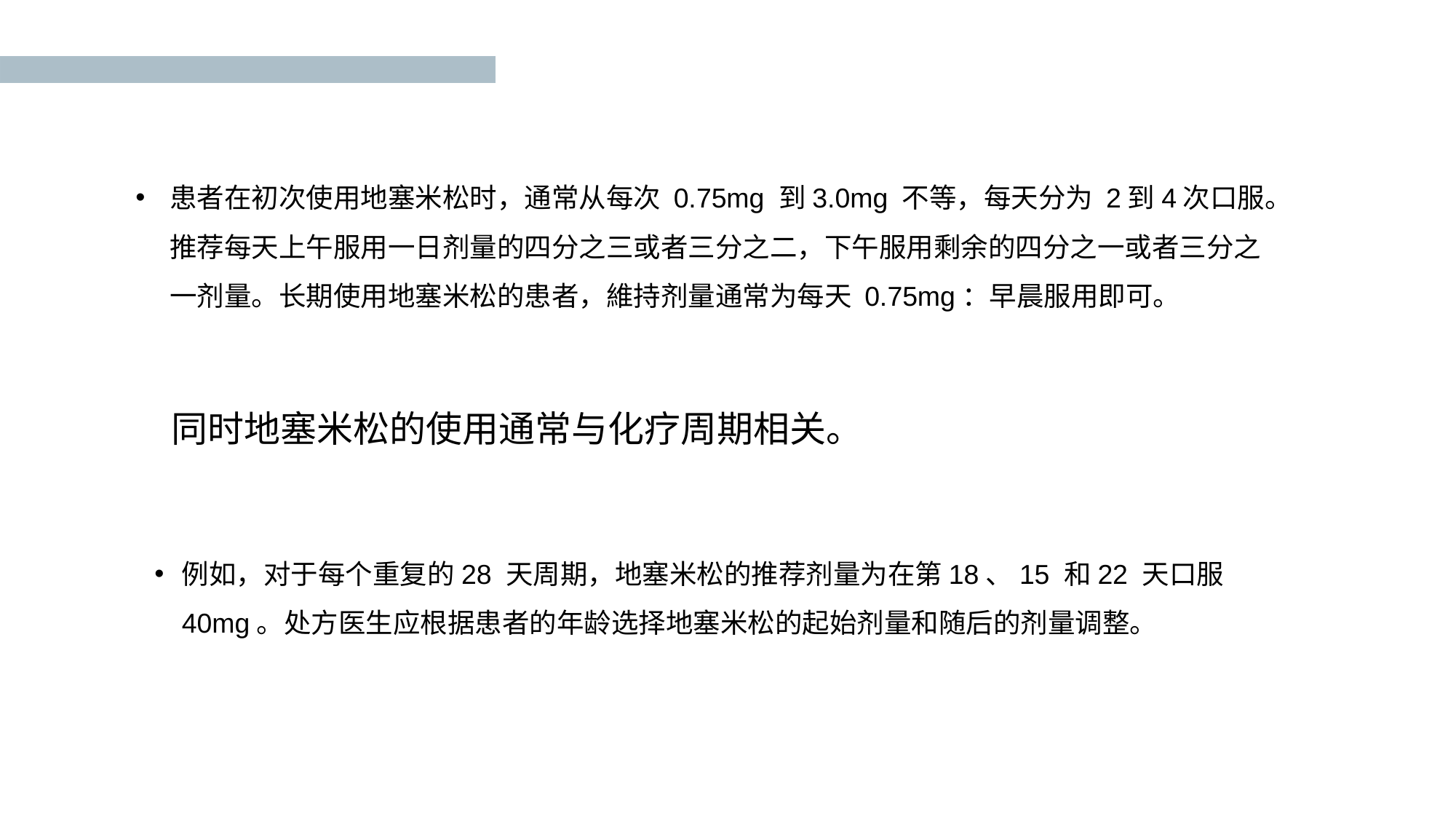

患者在初次使用地塞米松时，通常从每次 0.75mg 到3.0mg 不等，每天分为 2到4次口服。推荐每天上午服用一日剂量的四分之三或者三分之二，下午服用剩余的四分之一或者三分之一剂量。长期使用地塞米松的患者，維持剂量通常为每天 0.75mg：早晨服用即可。

# 同时地塞米松的使用通常与化疗周期相关。
例如，对于每个重复的28 天周期，地塞米松的推荐剂量为在第18、15 和22 天口服 40mg。处方医生应根据患者的年龄选择地塞米松的起始剂量和随后的剂量调整。